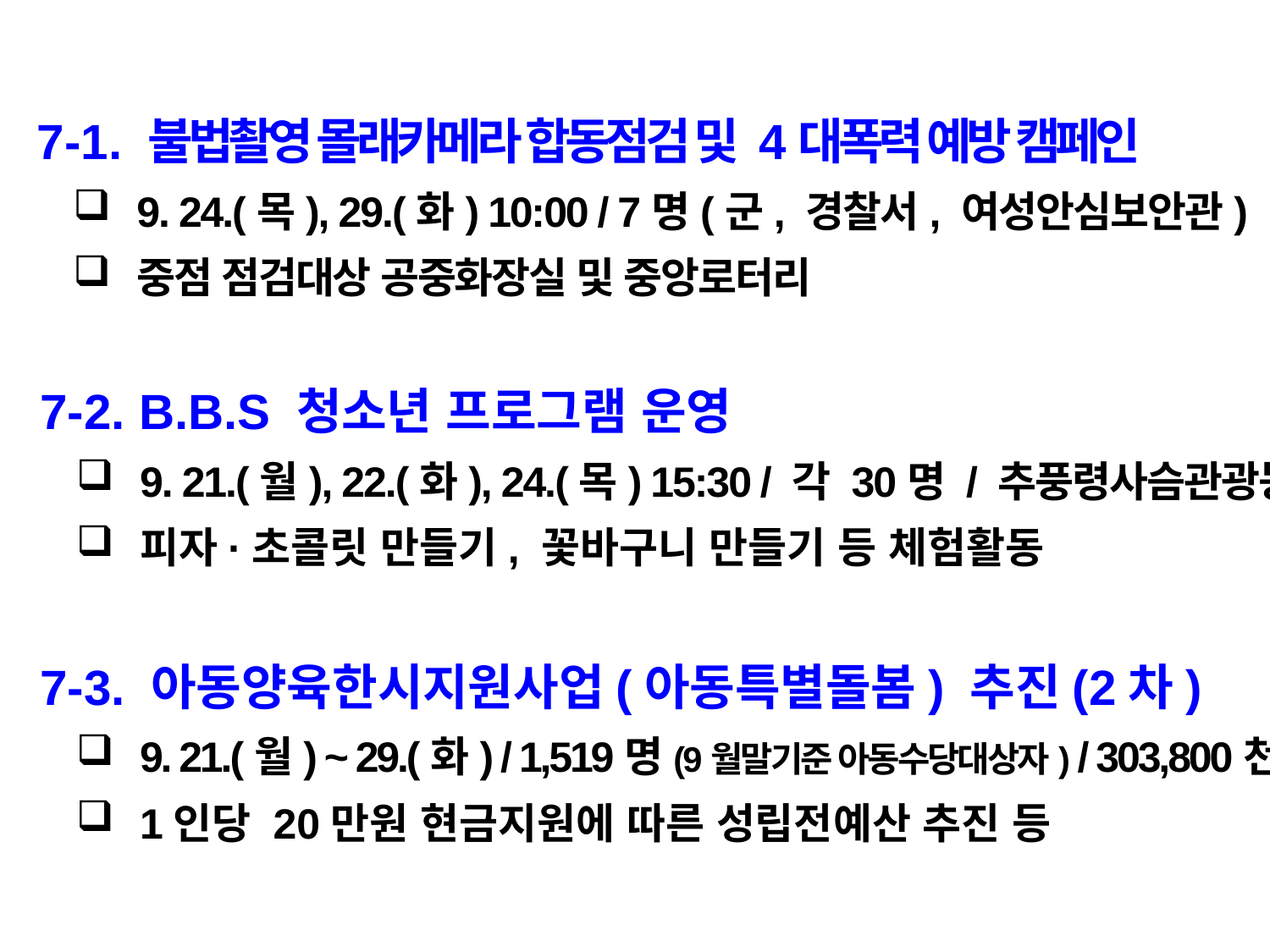

7-1. 불법촬영 몰래카메라 합동점검 및 4대폭력 예방 캠페인
9. 24.(목), 29.(화) 10:00 / 7명(군, 경찰서, 여성안심보안관)
중점 점검대상 공중화장실 및 중앙로터리
  7-2. B.B.S 청소년 프로그램 운영
9. 21.(월), 22.(화), 24.(목) 15:30 / 각 30명 / 추풍령사슴관광농원
피자·초콜릿 만들기, 꽃바구니 만들기 등 체험활동
  7-3. 아동양육한시지원사업(아동특별돌봄) 추진(2차)
9. 21.(월) ~ 29.(화) / 1,519명(9월말기준 아동수당대상자) / 303,800천원
1인당 20만원 현금지원에 따른 성립전예산 추진 등